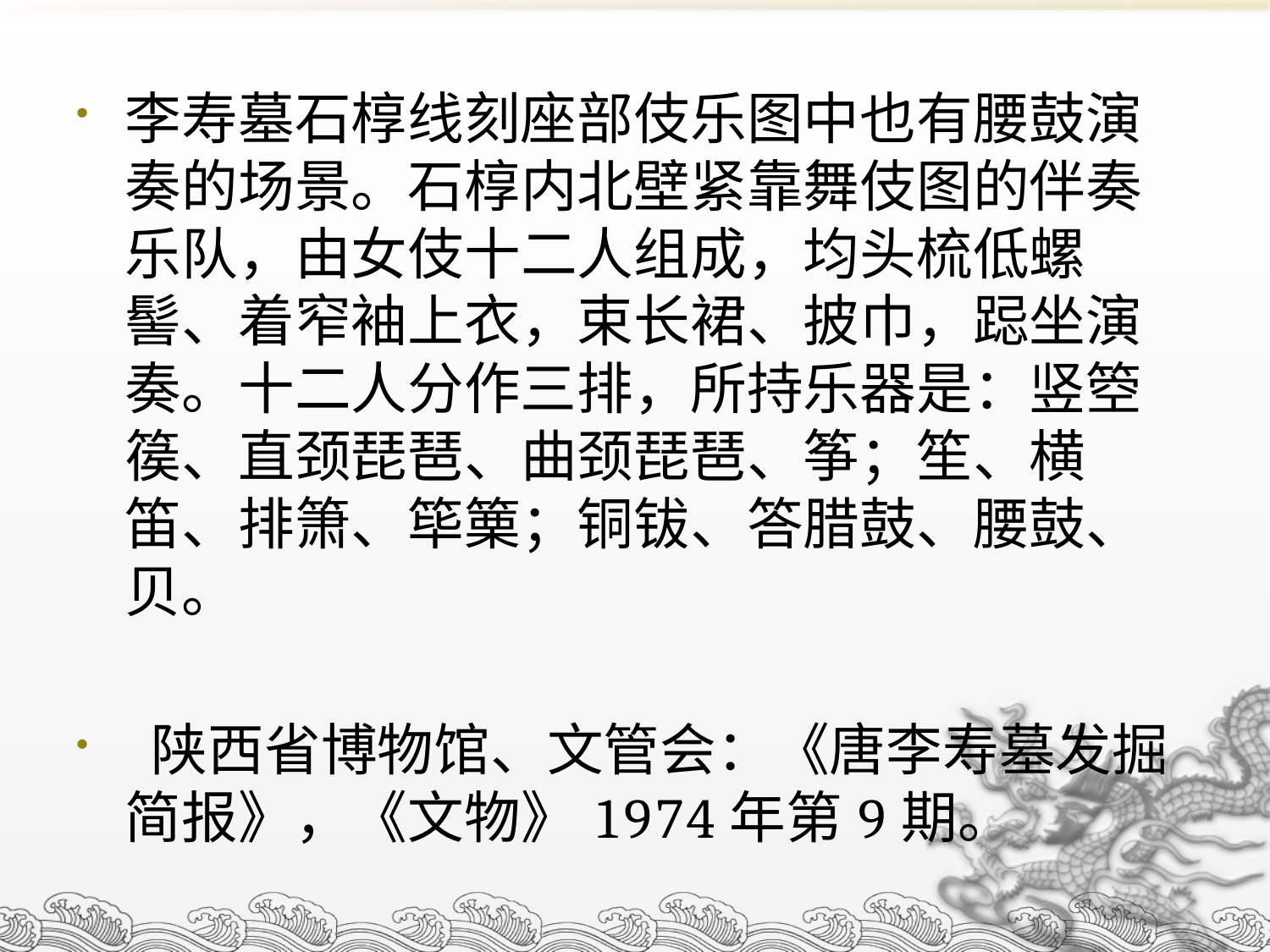

#
李寿墓石椁线刻座部伎乐图中也有腰鼓演奏的场景。石椁内北壁紧靠舞伎图的伴奏乐队，由女伎十二人组成，均头梳低螺髻、着窄袖上衣，束长裙、披巾，跽坐演奏。十二人分作三排，所持乐器是：竖箜篌、直颈琵琶、曲颈琵琶、筝；笙、横笛、排箫、筚篥；铜钹、答腊鼓、腰鼓、贝。

 陕西省博物馆、文管会：《唐李寿墓发掘简报》，《文物》1974年第9期。